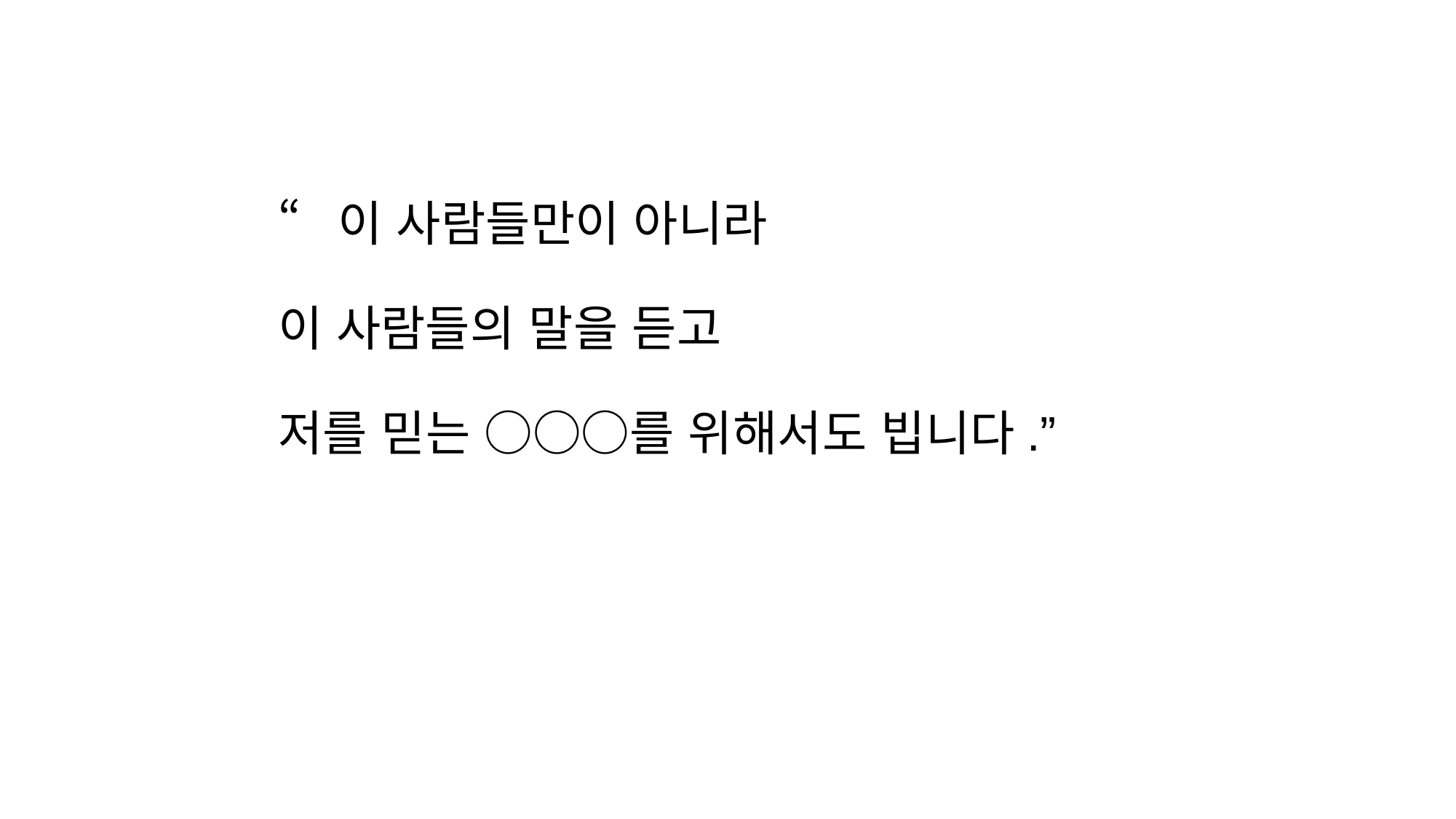

“이 사람들만이 아니라
이 사람들의 말을 듣고
저를 믿는 ○○○를 위해서도 빕니다.”